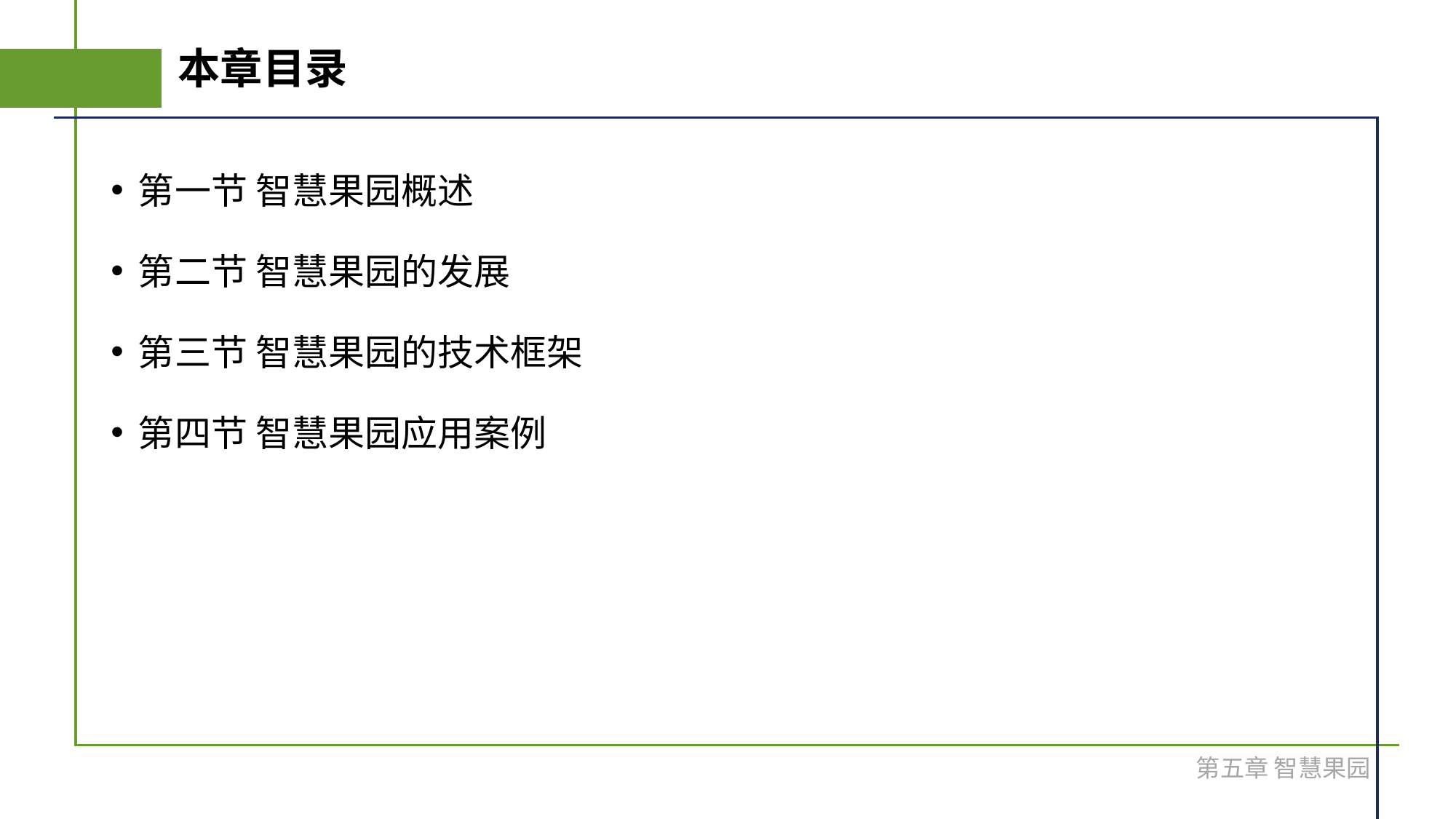

# 本章目录
第一节 智慧果园概述
第二节 智慧果园的发展
第三节 智慧果园的技术框架
第四节 智慧果园应用案例
第五章 智慧果园